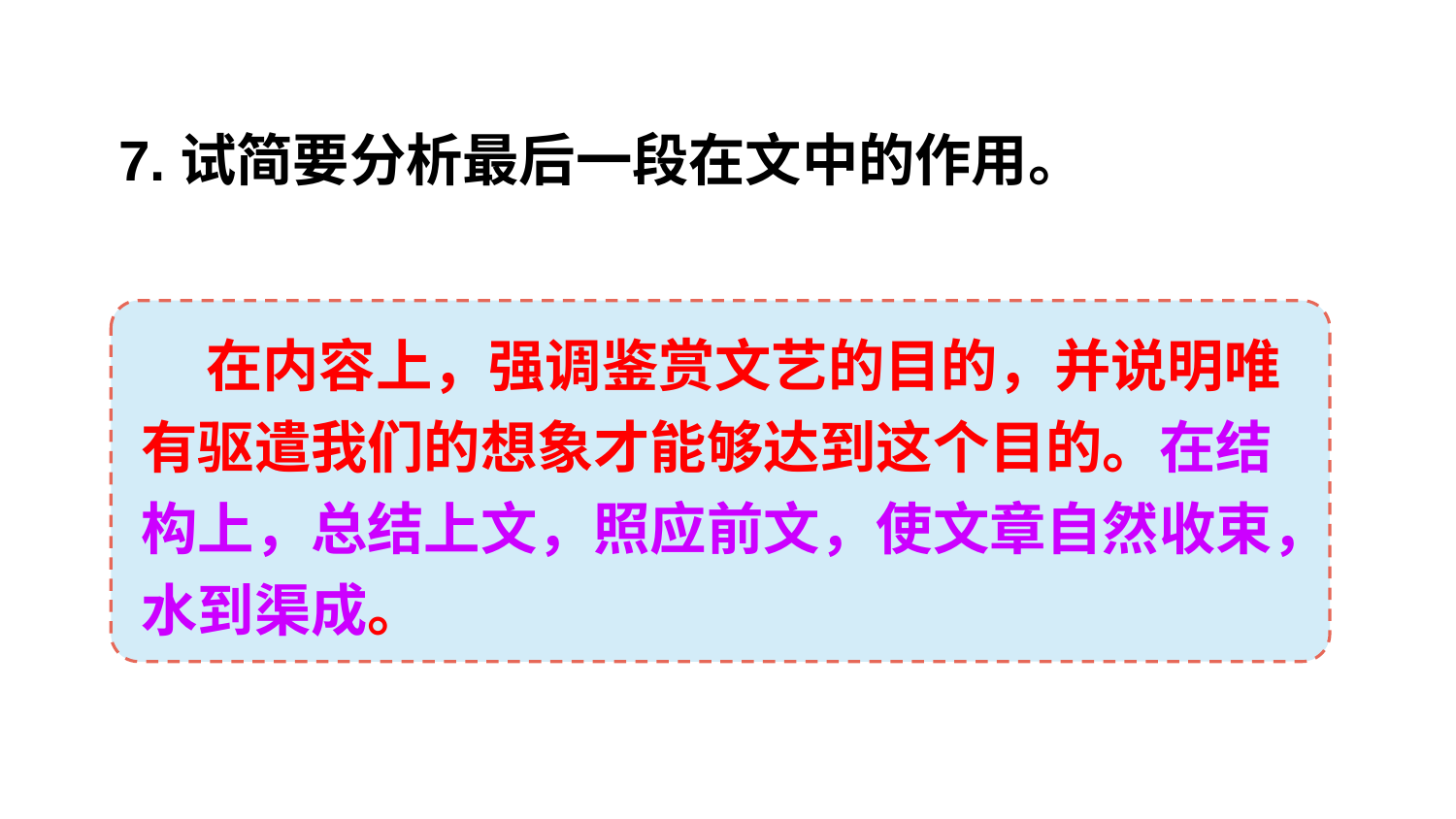

7.试简要分析最后一段在文中的作用。

    在内容上，强调鉴赏文艺的目的，并说明唯有驱遣我们的想象才能够达到这个目的。在结构上，总结上文，照应前文，使文章自然收束，水到渠成。